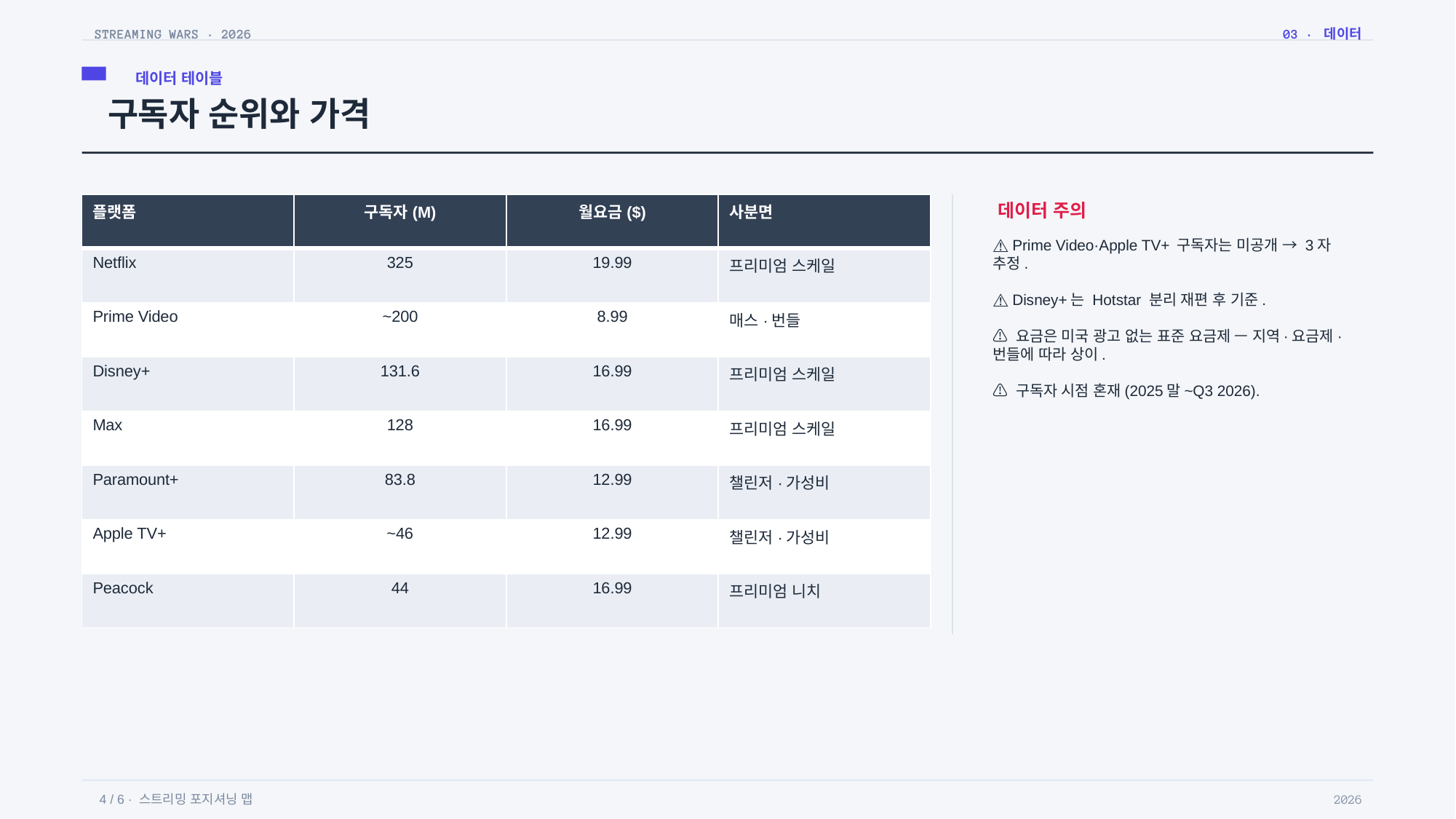

STREAMING WARS · 2026
03 · 데이터

데이터 테이블

구독자 순위와 가격

| 플랫폼 | 구독자(M) | 월요금($) | 사분면 |
| --- | --- | --- | --- |
| Netflix | 325 | 19.99 | 프리미엄 스케일 |
| Prime Video | ~200 | 8.99 | 매스·번들 |
| Disney+ | 131.6 | 16.99 | 프리미엄 스케일 |
| Max | 128 | 16.99 | 프리미엄 스케일 |
| Paramount+ | 83.8 | 12.99 | 챌린저·가성비 |
| Apple TV+ | ~46 | 12.99 | 챌린저·가성비 |
| Peacock | 44 | 16.99 | 프리미엄 니치 |

데이터 주의
⚠ Prime Video·Apple TV+ 구독자는 미공개 → 3자 추정.

⚠ Disney+는 Hotstar 분리 재편 후 기준.

⚠ 요금은 미국 광고 없는 표준 요금제 — 지역·요금제·번들에 따라 상이.

⚠ 구독자 시점 혼재(2025말~Q3 2026).

4 / 6 · 스트리밍 포지셔닝 맵
2026